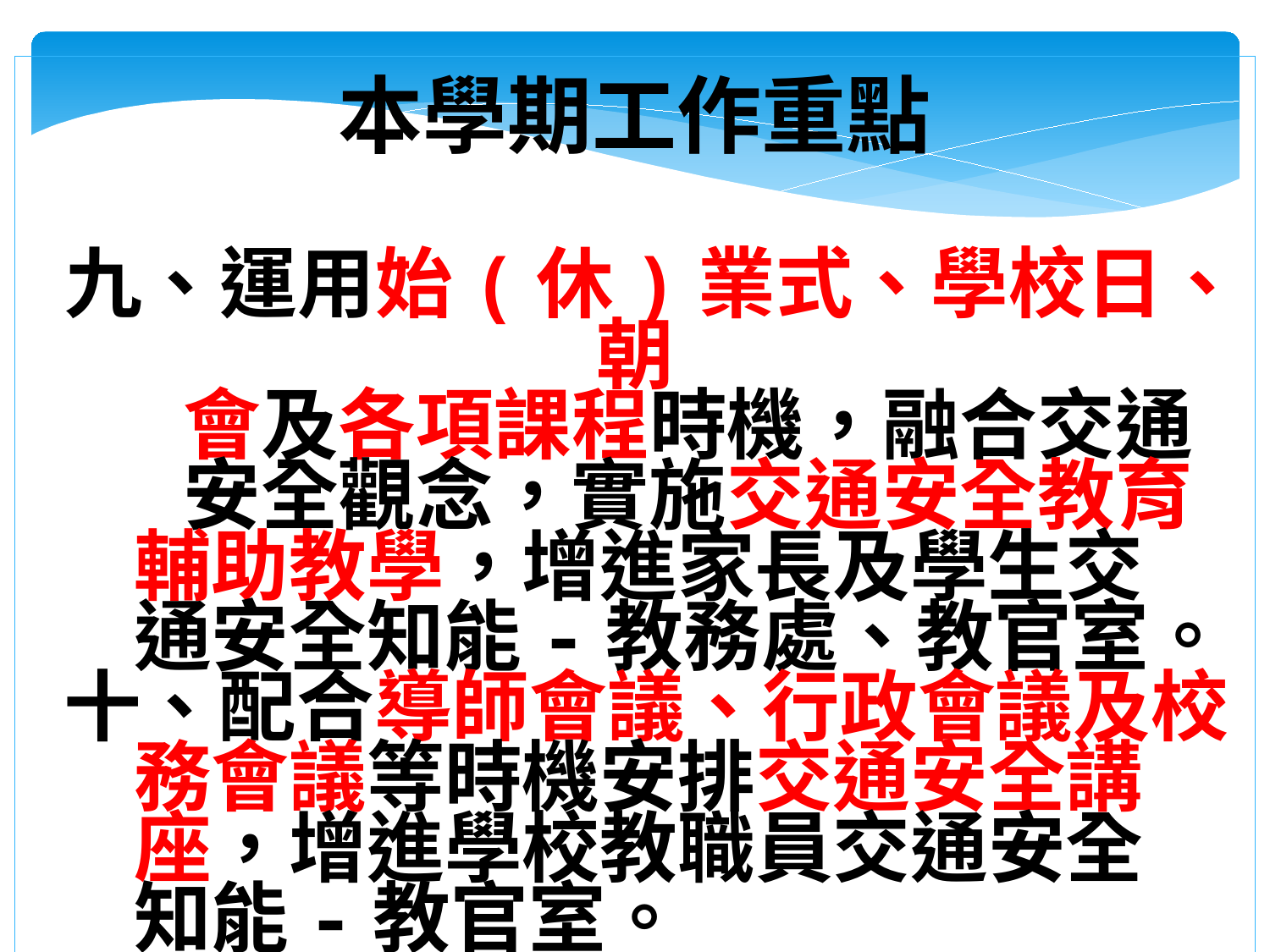

本學期工作重點

 九、運用始(休)業式、學校日、朝
     會及各項課程時機，融合交通
     安全觀念，實施交通安全教育
     輔助教學，增進家長及學生交
     通安全知能-教務處、教官室。
 十、配合導師會議、行政會議及校
     務會議等時機安排交通安全講
     座，增進學校教職員交通安全
     知能-教官室。